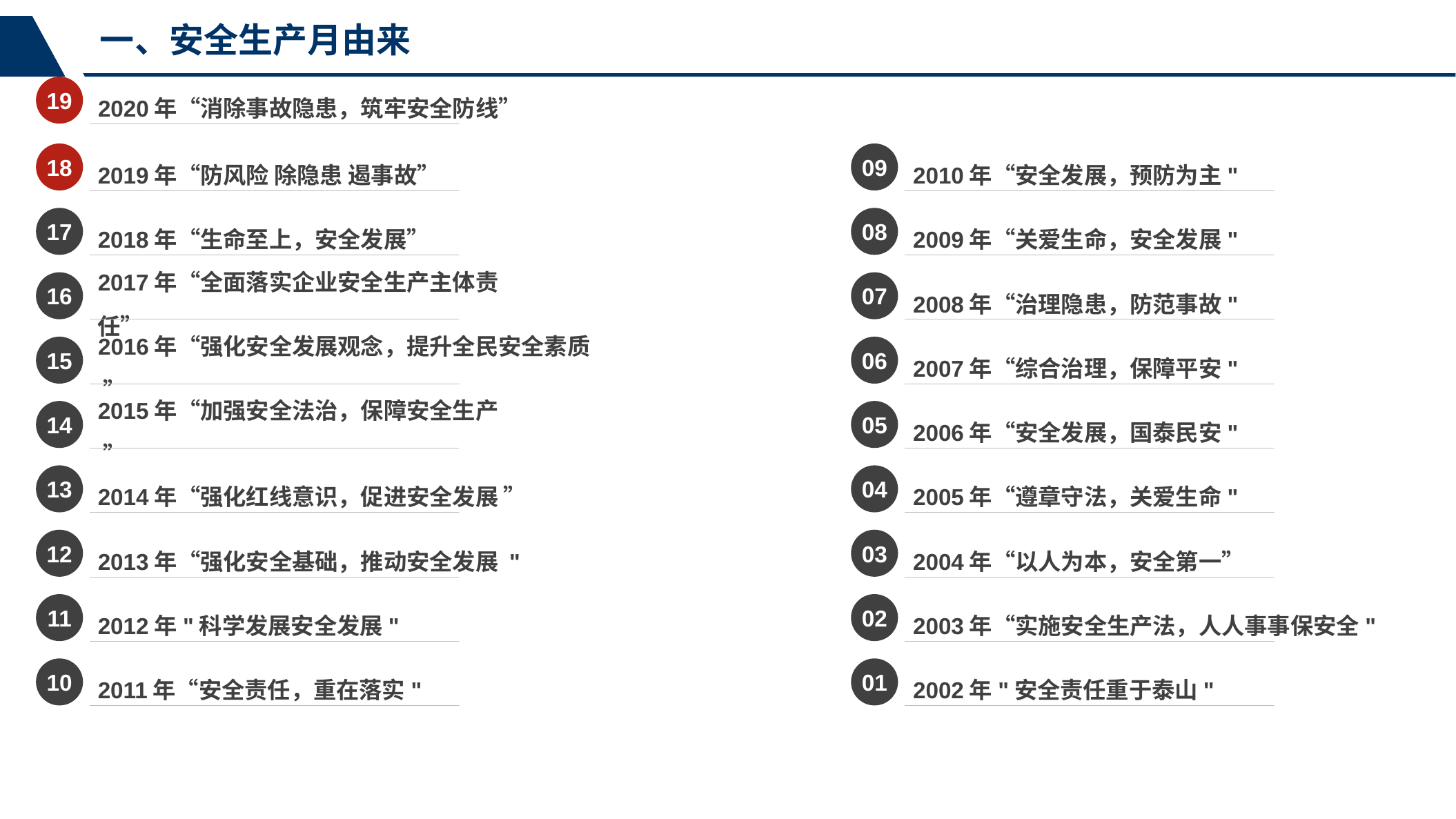

一、安全生产月由来

19
2020年“消除事故隐患，筑牢安全防线”
18
2019年“防风险 除隐患 遏事故”
09
2010年“安全发展，预防为主"
17
2018年“生命至上，安全发展”
08
2009年“关爱生命，安全发展"
16
2017年“全面落实企业安全生产主体责任”
07
2008年“治理隐患，防范事故"
15
2016年“强化安全发展观念，提升全民安全素质 ”
06
2007年“综合治理，保障平安"
14
2015年“加强安全法治，保障安全生产 ”
05
2006年“安全发展，国泰民安"
13
2014年“强化红线意识，促进安全发展 ”
04
2005年“遵章守法，关爱生命"
12
2013年“强化安全基础，推动安全发展 "
03
2004年“以人为本，安全第一”
11
2012年"科学发展安全发展"
02
2003年“实施安全生产法，人人事事保安全"
10
2011年“安全责任，重在落实"
01
2002年"安全责任重于泰山"